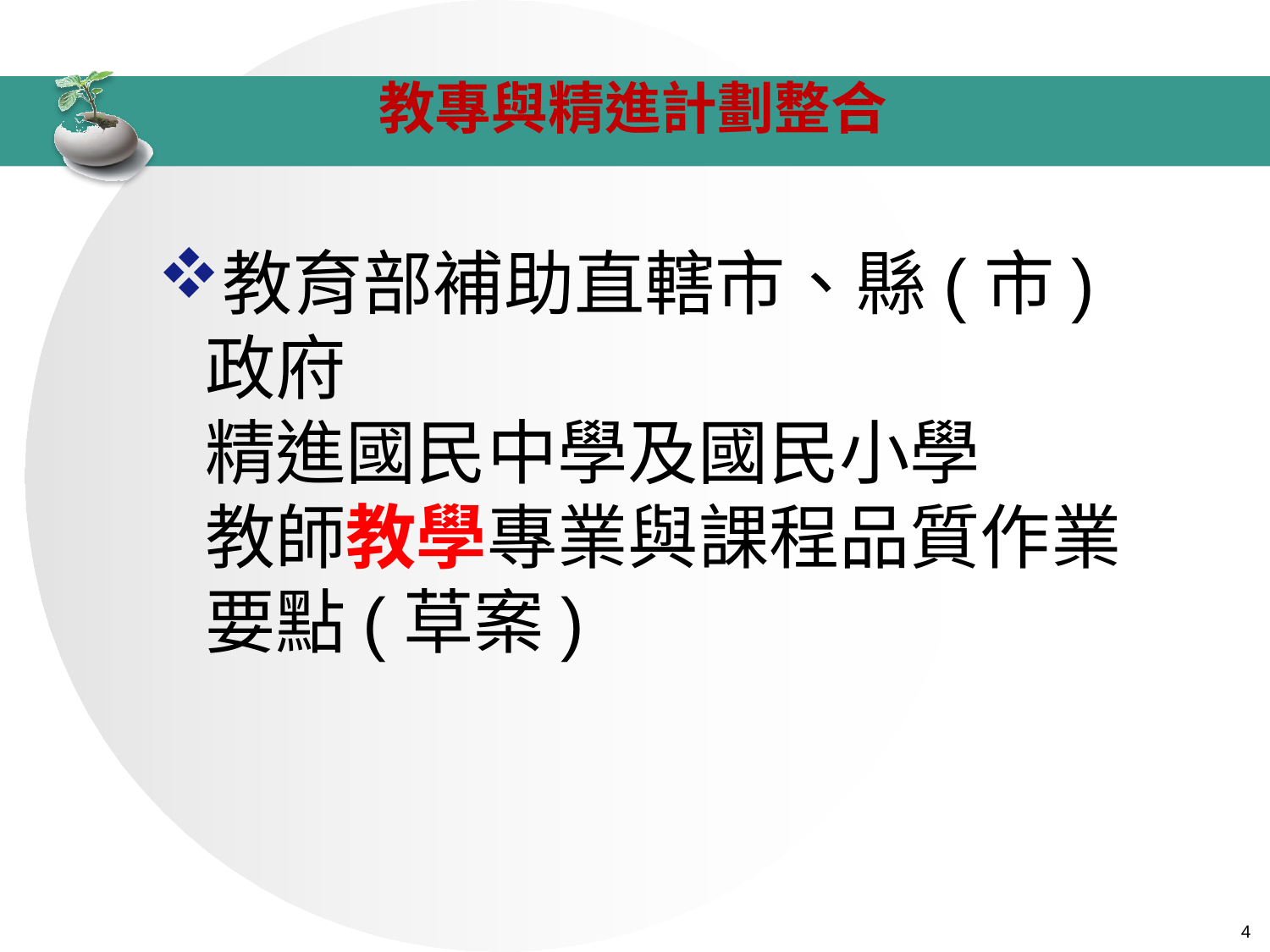

# 教專與精進計劃整合
教育部補助直轄市、縣(市)政府
精進國民中學及國民小學
教師教學專業與課程品質作業要點(草案)
              4